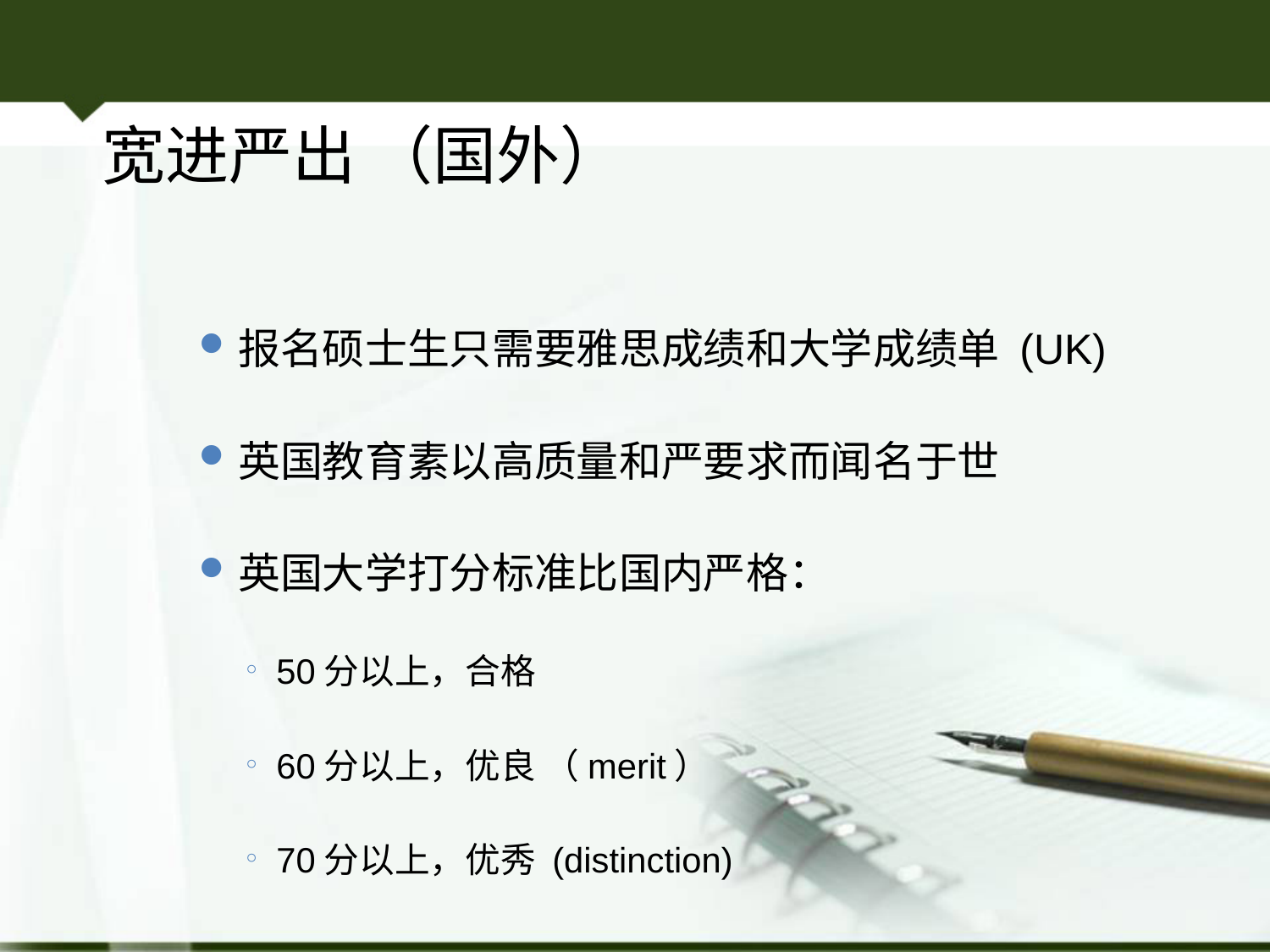

宽进严出 （国外）
报名硕士生只需要雅思成绩和大学成绩单 (UK)
英国教育素以高质量和严要求而闻名于世
英国大学打分标准比国内严格：
50分以上，合格
60分以上，优良 （merit）
70分以上，优秀 (distinction)